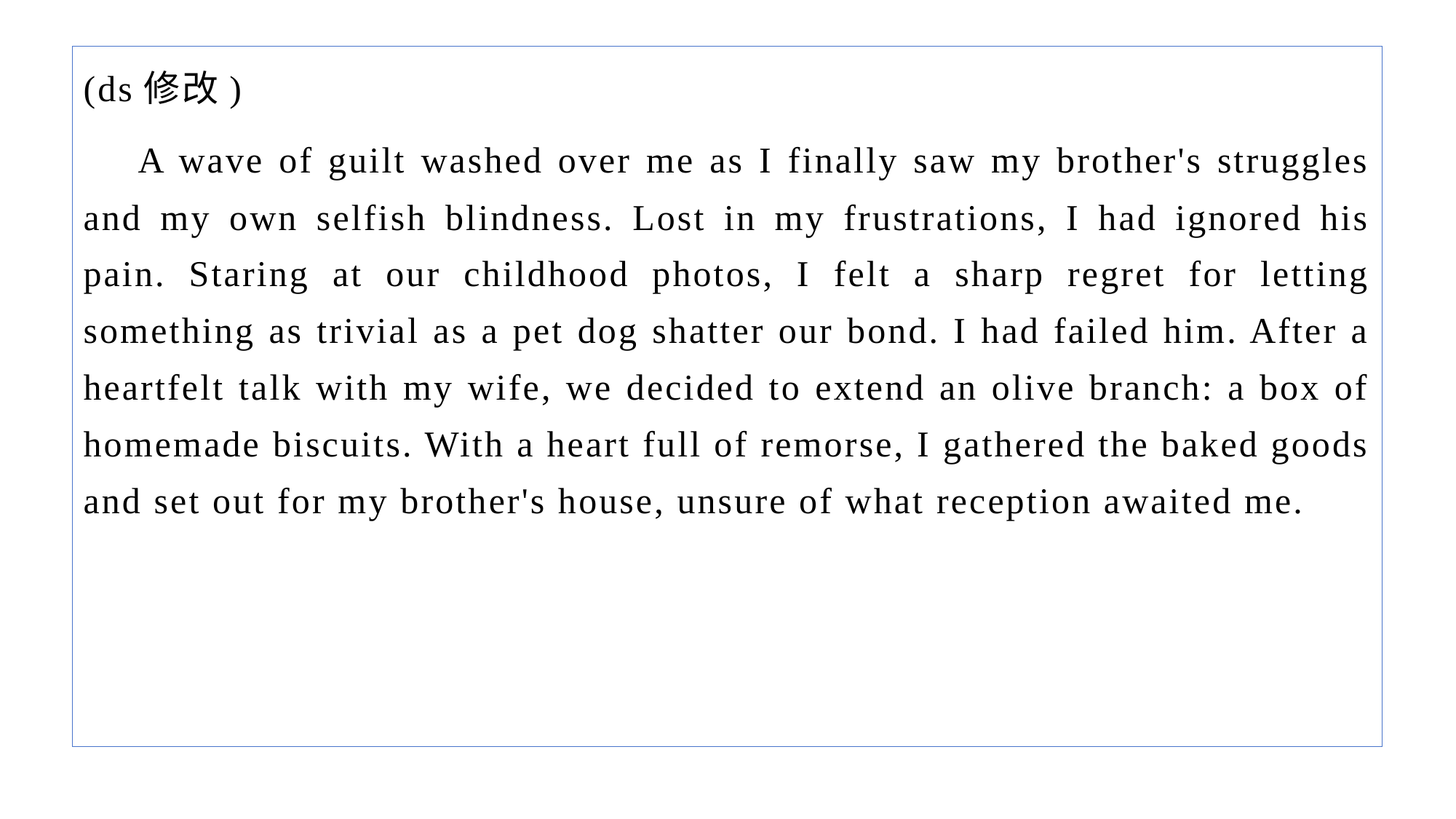

(ds修改)
A wave of guilt washed over me as I finally saw my brother's struggles and my own selfish blindness. Lost in my frustrations, I had ignored his pain. Staring at our childhood photos, I felt a sharp regret for letting something as trivial as a pet dog shatter our bond. I had failed him. After a heartfelt talk with my wife, we decided to extend an olive branch: a box of homemade biscuits. With a heart full of remorse, I gathered the baked goods and set out for my brother's house, unsure of what reception awaited me.